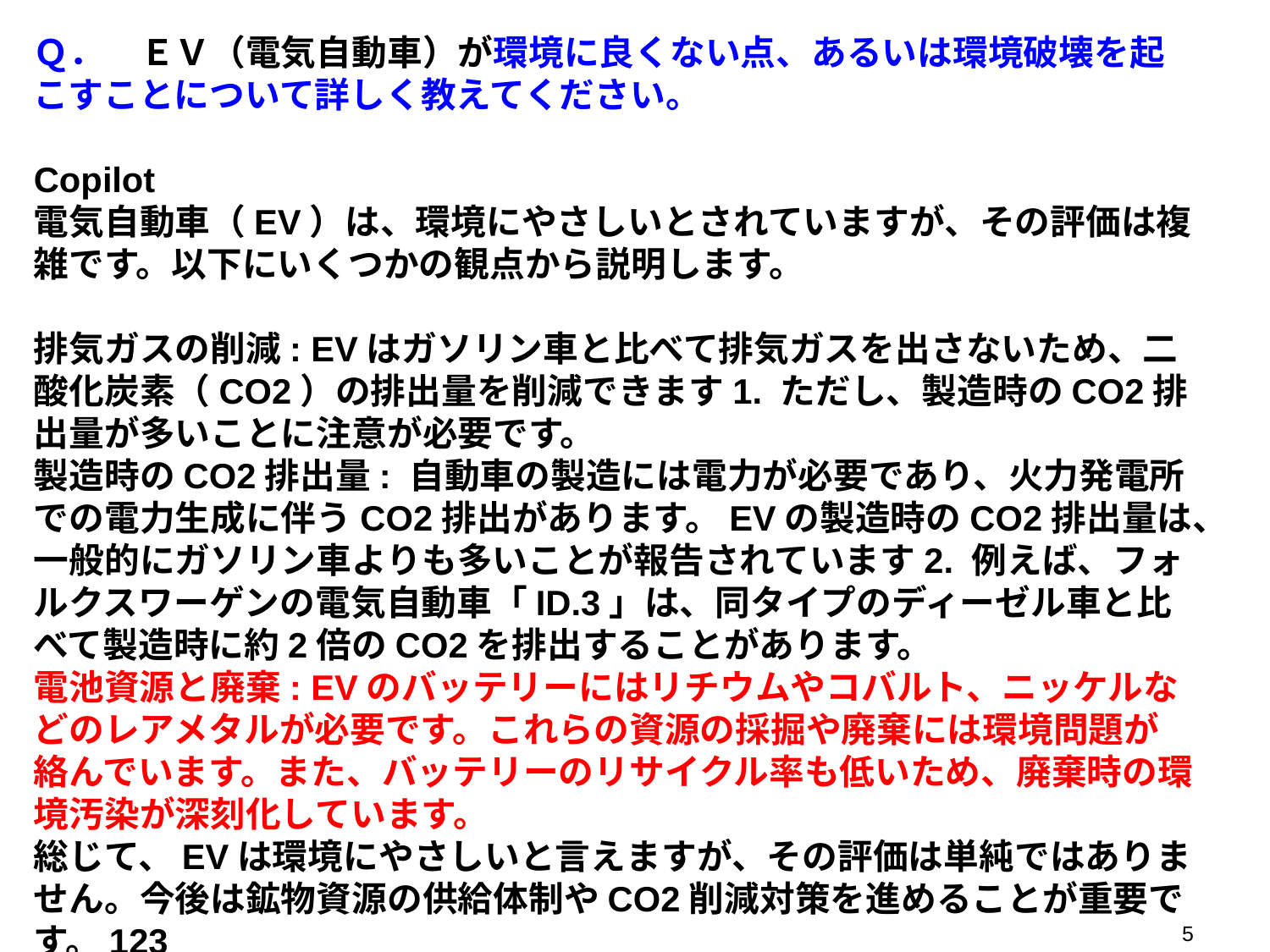

Ｑ．　ＥＶ（電気自動車）が環境に良くない点、あるいは環境破壊を起こすことについて詳しく教えてください。

Copilot
電気自動車（EV）は、環境にやさしいとされていますが、その評価は複雑です。以下にいくつかの観点から説明します。

排気ガスの削減: EVはガソリン車と比べて排気ガスを出さないため、二酸化炭素（CO2）の排出量を削減できます1. ただし、製造時のCO2排出量が多いことに注意が必要です。
製造時のCO2排出量: 自動車の製造には電力が必要であり、火力発電所での電力生成に伴うCO2排出があります。EVの製造時のCO2排出量は、一般的にガソリン車よりも多いことが報告されています2. 例えば、フォルクスワーゲンの電気自動車「ID.3」は、同タイプのディーゼル車と比べて製造時に約2倍のCO2を排出することがあります。
電池資源と廃棄: EVのバッテリーにはリチウムやコバルト、ニッケルなどのレアメタルが必要です。これらの資源の採掘や廃棄には環境問題が絡んでいます。また、バッテリーのリサイクル率も低いため、廃棄時の環境汚染が深刻化しています。
総じて、EVは環境にやさしいと言えますが、その評価は単純ではありません。今後は鉱物資源の供給体制やCO2削減対策を進めることが重要です。123
5